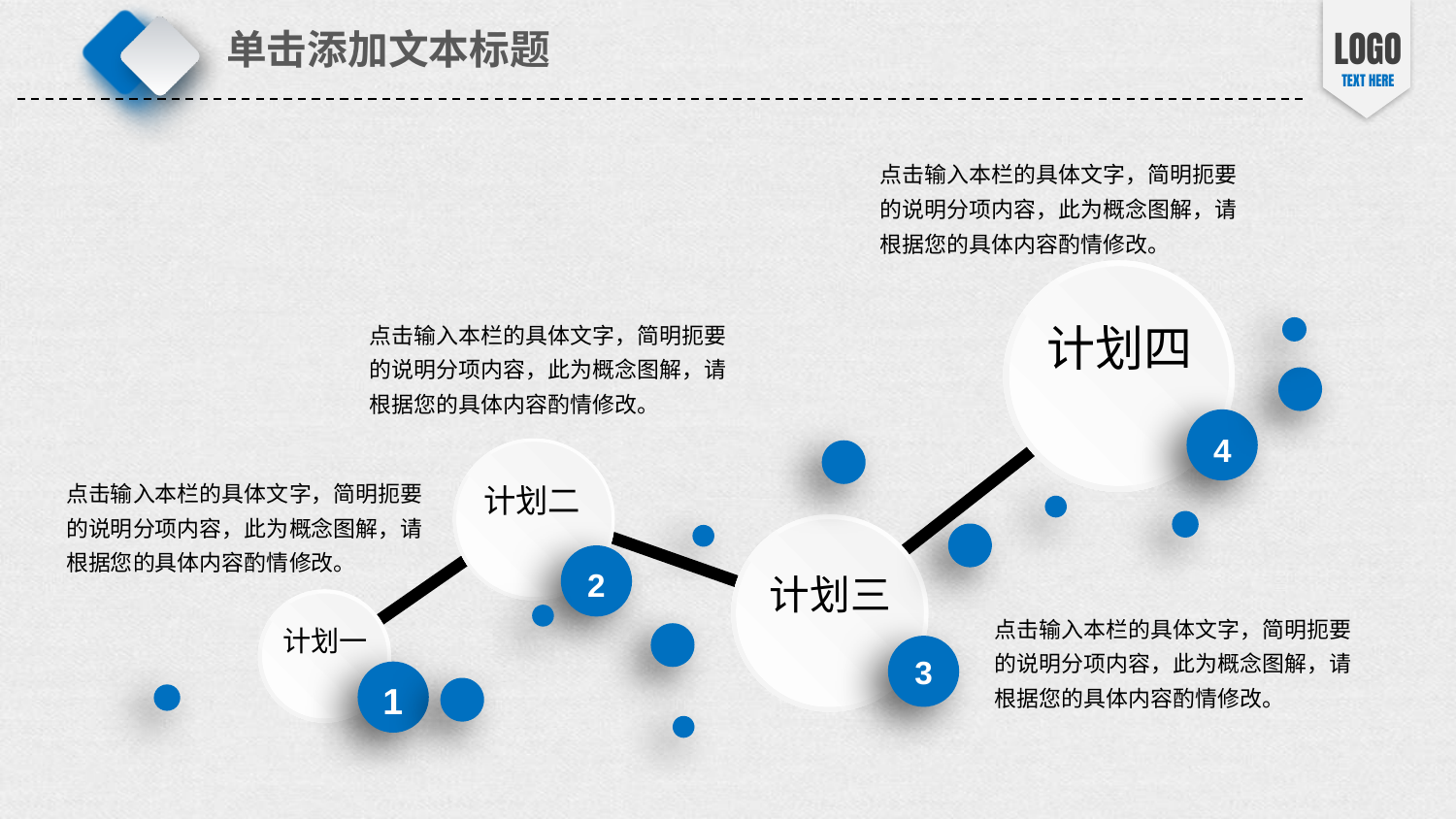

单击添加文本标题
点击输入本栏的具体文字，简明扼要的说明分项内容，此为概念图解，请根据您的具体内容酌情修改。

计划四
点击输入本栏的具体文字，简明扼要的说明分项内容，此为概念图解，请根据您的具体内容酌情修改。

4

计划二

点击输入本栏的具体文字，简明扼要的说明分项内容，此为概念图解，请根据您的具体内容酌情修改。

计划三

2

计划一
点击输入本栏的具体文字，简明扼要的说明分项内容，此为概念图解，请根据您的具体内容酌情修改。

3

1